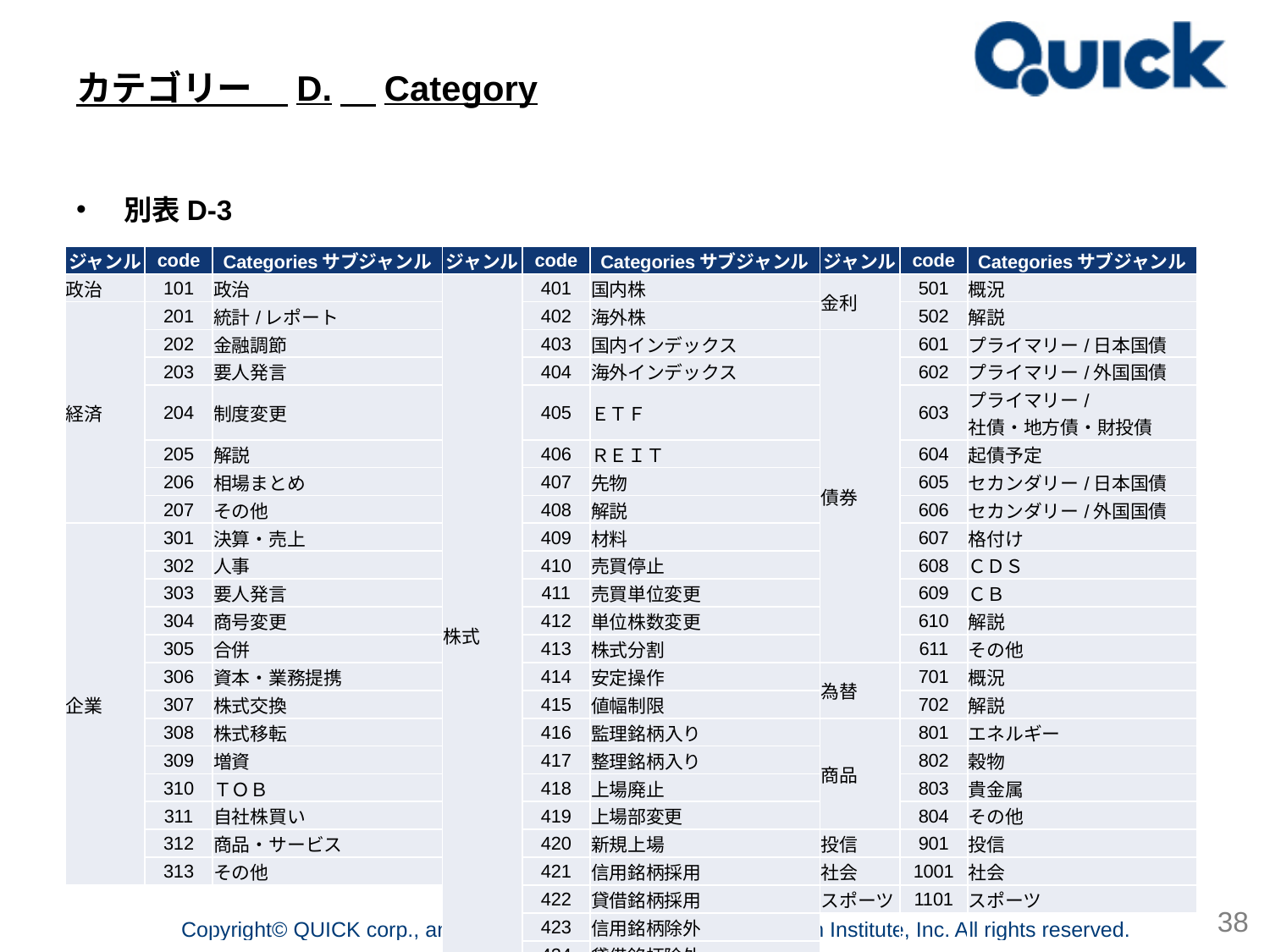

# カテゴリー　D.　Category
別表D-3
| ジャンル | code | Categoriesサブジャンル | ジャンル | code | Categoriesサブジャンル | ジャンル | code | Categoriesサブジャンル |
| --- | --- | --- | --- | --- | --- | --- | --- | --- |
| 政治 | 101 | 政治 | 株式 | 401 | 国内株 | 金利 | 501 | 概況 |
| 経済 | 201 | 統計/レポート |  | 402 | 海外株 |  | 502 | 解説 |
|  | 202 | 金融調節 |  | 403 | 国内インデックス | 債券 | 601 | プライマリー/日本国債 |
|  | 203 | 要人発言 |  | 404 | 海外インデックス |  | 602 | プライマリー/外国国債 |
|  | 204 | 制度変更 |  | 405 | ＥＴＦ |  | 603 | プライマリー/ 社債・地方債・財投債 |
|  | 205 | 解説 |  | 406 | ＲＥＩＴ |  | 604 | 起債予定 |
|  | 206 | 相場まとめ |  | 407 | 先物 |  | 605 | セカンダリー/日本国債 |
|  | 207 | その他 |  | 408 | 解説 |  | 606 | セカンダリー/外国国債 |
| 企業 | 301 | 決算・売上 |  | 409 | 材料 |  | 607 | 格付け |
|  | 302 | 人事 |  | 410 | 売買停止 |  | 608 | ＣＤＳ |
|  | 303 | 要人発言 |  | 411 | 売買単位変更 |  | 609 | ＣＢ |
|  | 304 | 商号変更 |  | 412 | 単位株数変更 |  | 610 | 解説 |
|  | 305 | 合併 |  | 413 | 株式分割 |  | 611 | その他 |
|  | 306 | 資本・業務提携 |  | 414 | 安定操作 | 為替 | 701 | 概況 |
|  | 307 | 株式交換 |  | 415 | 値幅制限 |  | 702 | 解説 |
|  | 308 | 株式移転 |  | 416 | 監理銘柄入り | 商品 | 801 | エネルギー |
|  | 309 | 増資 |  | 417 | 整理銘柄入り |  | 802 | 穀物 |
|  | 310 | ＴＯＢ |  | 418 | 上場廃止 |  | 803 | 貴金属 |
|  | 311 | 自社株買い |  | 419 | 上場部変更 |  | 804 | その他 |
|  | 312 | 商品・サービス |  | 420 | 新規上場 | 投信 | 901 | 投信 |
|  | 313 | その他 |  | 421 | 信用銘柄採用 | 社会 | 1001 | 社会 |
|  |  |  |  | 422 | 貸借銘柄採用 | スポーツ | 1101 | スポーツ |
|  |  |  |  | 423 | 信用銘柄除外 |  |  |  |
|  |  |  |  | 424 | 貸借銘柄除外 |  |  |  |
|  |  |  |  | 426 | 特設注意市場銘柄入り |  |  |  |
38